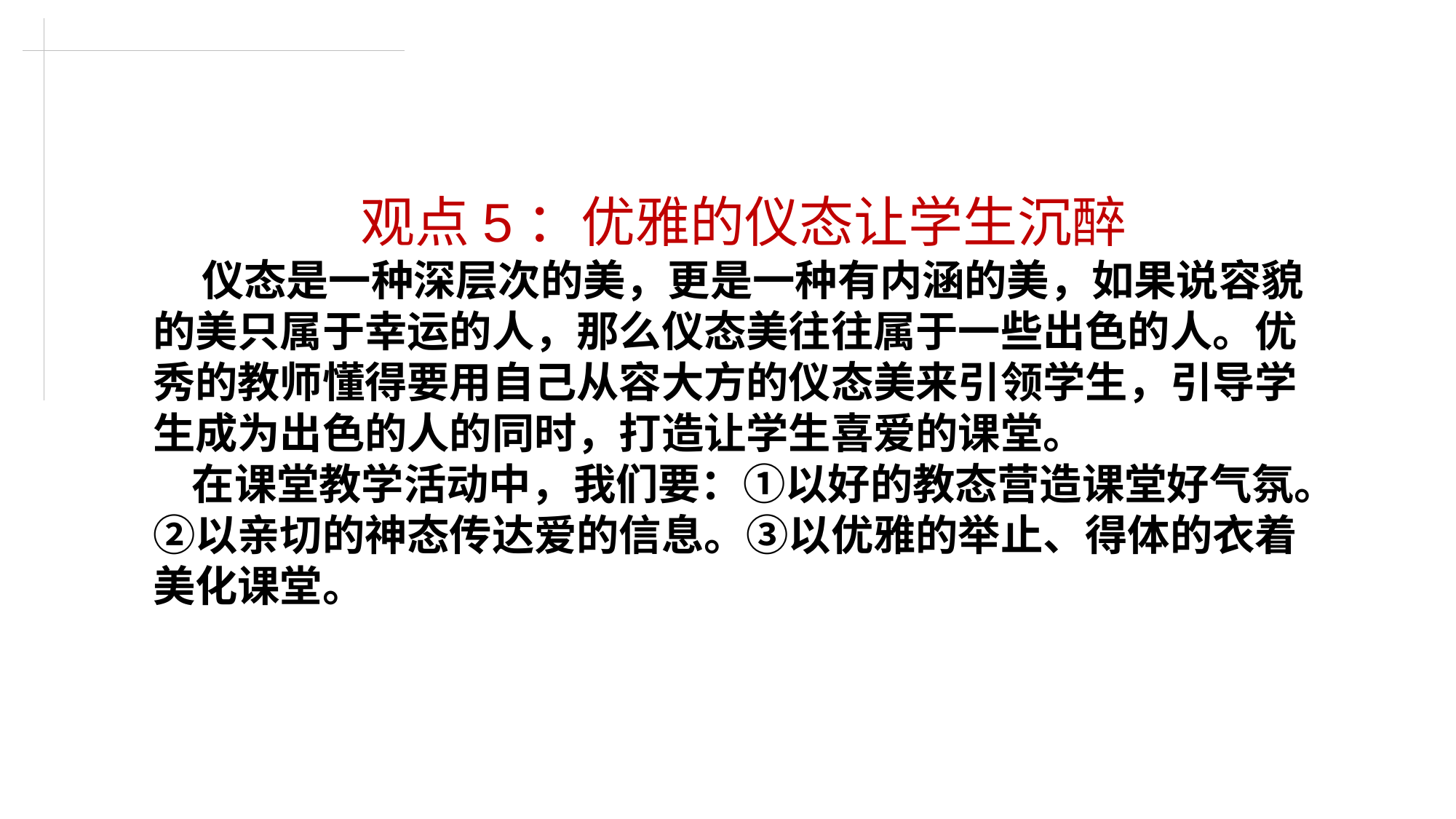

观点5：优雅的仪态让学生沉醉
    仪态是一种深层次的美，更是一种有内涵的美，如果说容貌的美只属于幸运的人，那么仪态美往往属于一些出色的人。优秀的教师懂得要用自己从容大方的仪态美来引领学生，引导学生成为出色的人的同时，打造让学生喜爱的课堂。
   在课堂教学活动中，我们要：①以好的教态营造课堂好气氛。②以亲切的神态传达爱的信息。③以优雅的举止、得体的衣着美化课堂。